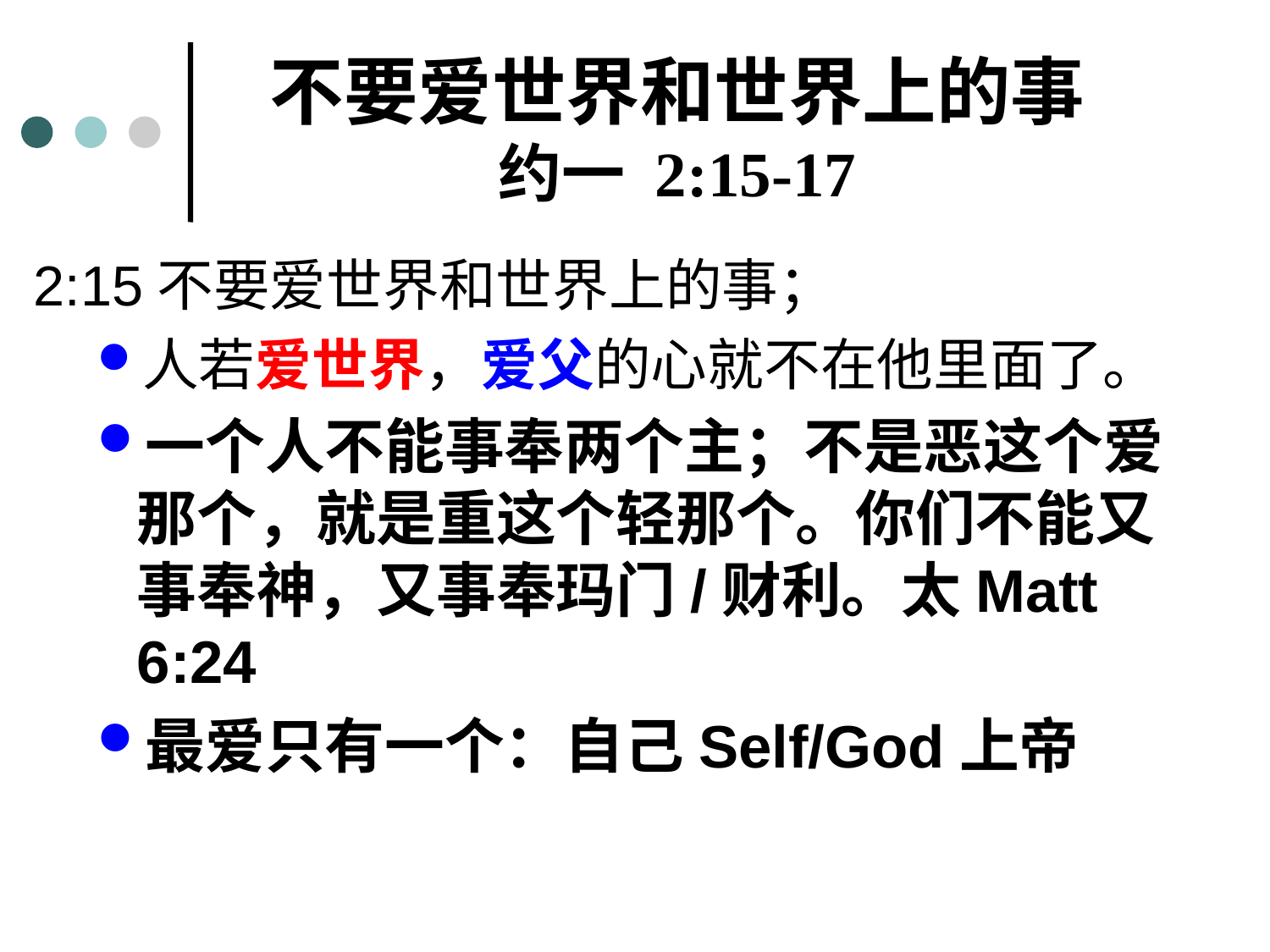

# 不要爱世界和世界上的事 约一 2:15-17
2:15不要爱世界和世界上的事；
人若爱世界，爱父的心就不在他里面了。
一个人不能事奉两个主；不是恶这个爱那个，就是重这个轻那个。你们不能又事奉神，又事奉玛门/财利。太Matt 6:24
最爱只有一个：自己Self/God上帝